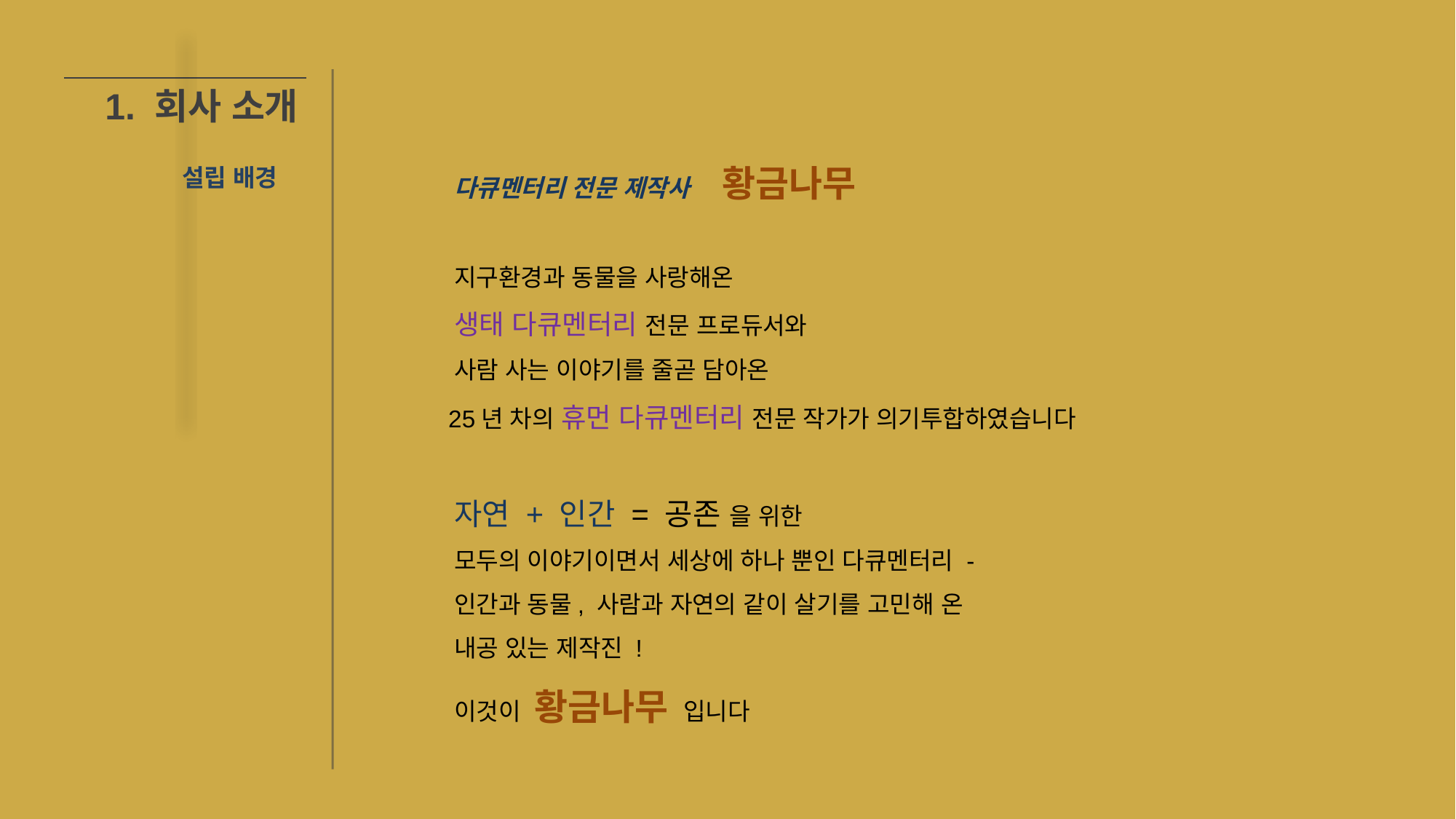

1. 회사 소개
   다큐멘터리 전문 제작사    황금나무

   지구환경과 동물을 사랑해온
   생태 다큐멘터리 전문 프로듀서와
   사람 사는 이야기를 줄곧 담아온
   25년 차의 휴먼 다큐멘터리 전문 작가가 의기투합하였습니다

   자연 + 인간 = 공존 을 위한
   모두의 이야기이면서 세상에 하나 뿐인 다큐멘터리 -
   인간과 동물, 사람과 자연의 같이 살기를 고민해 온
   내공 있는 제작진 !
   이것이  황금나무  입니다

    설립 배경